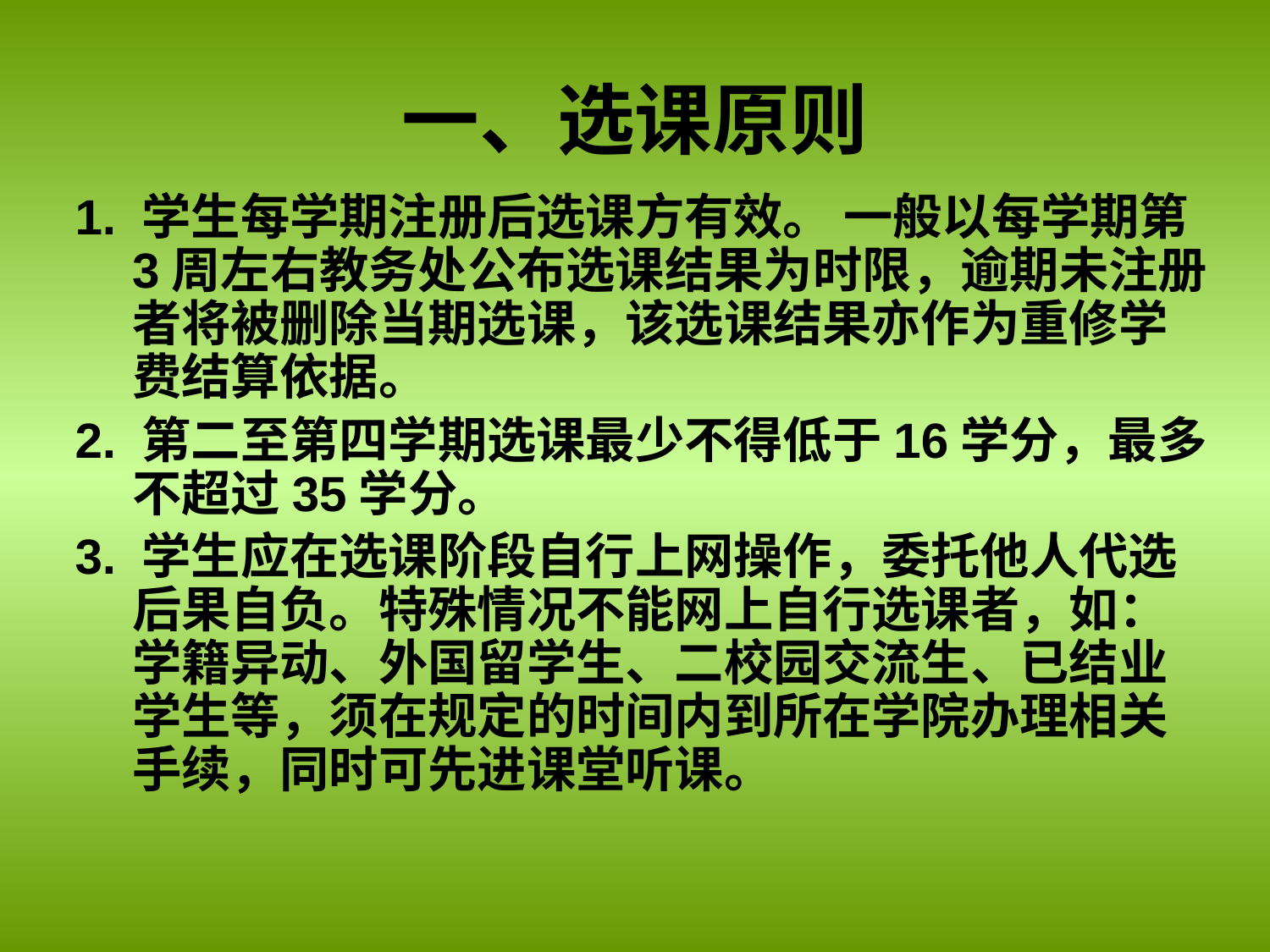

# 一、选课原则
  1. 学生每学期注册后选课方有效。 一般以每学期第3周左右教务处公布选课结果为时限，逾期未注册者将被删除当期选课，该选课结果亦作为重修学费结算依据。
  2. 第二至第四学期选课最少不得低于16学分，最多不超过35学分。
  3. 学生应在选课阶段自行上网操作，委托他人代选后果自负。特殊情况不能网上自行选课者，如：学籍异动、外国留学生、二校园交流生、已结业学生等，须在规定的时间内到所在学院办理相关手续，同时可先进课堂听课。